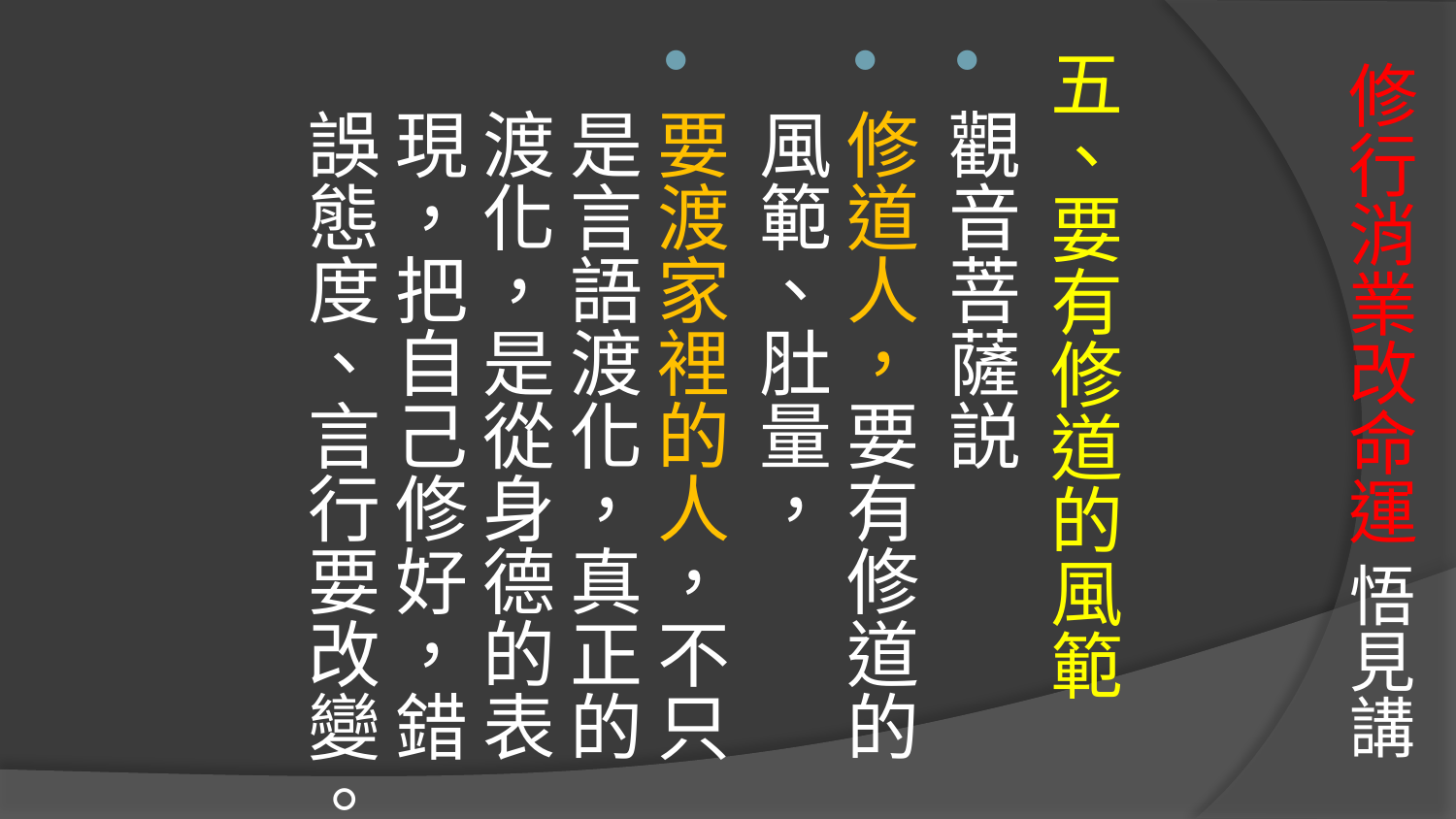

五、要有修道的風範
觀音菩薩説
修道人，要有修道的風範、肚量，
要渡家裡的人，不只是言語渡化，真正的渡化，是從身德的表現，把自己修好，錯誤態度、言行要改變。
# 修行消業改命運 悟見講